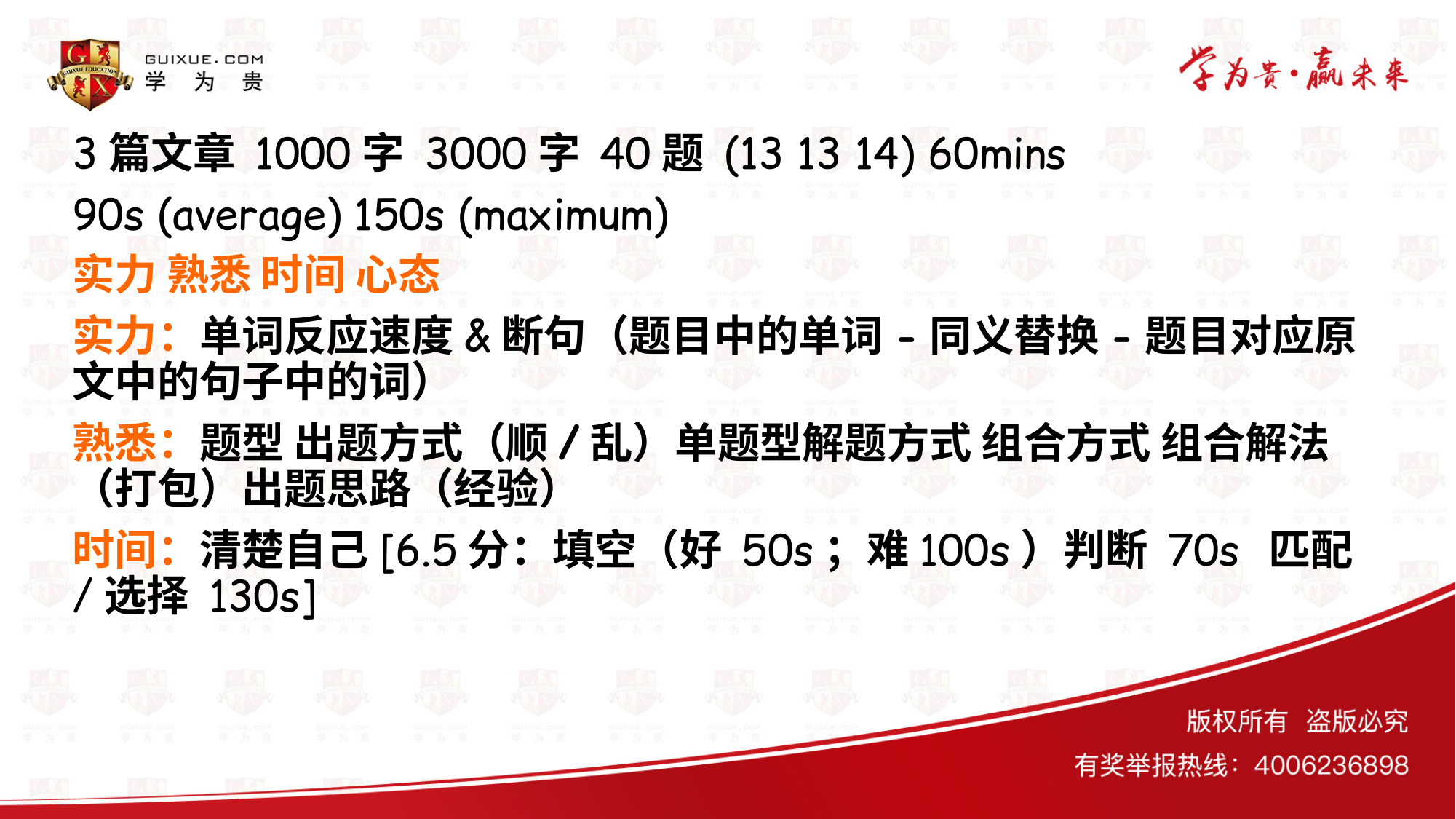

# 3篇文章 1000字 3000字 40题 (13 13 14) 60mins
90s (average) 150s (maximum)
实力 熟悉 时间 心态
实力：单词反应速度&断句（题目中的单词-同义替换-题目对应原文中的句子中的词）
熟悉：题型 出题方式（顺/乱）单题型解题方式 组合方式 组合解法（打包）出题思路（经验）
时间：清楚自己[6.5分：填空（好 50s；难100s）判断 70s 匹配/选择 130s]